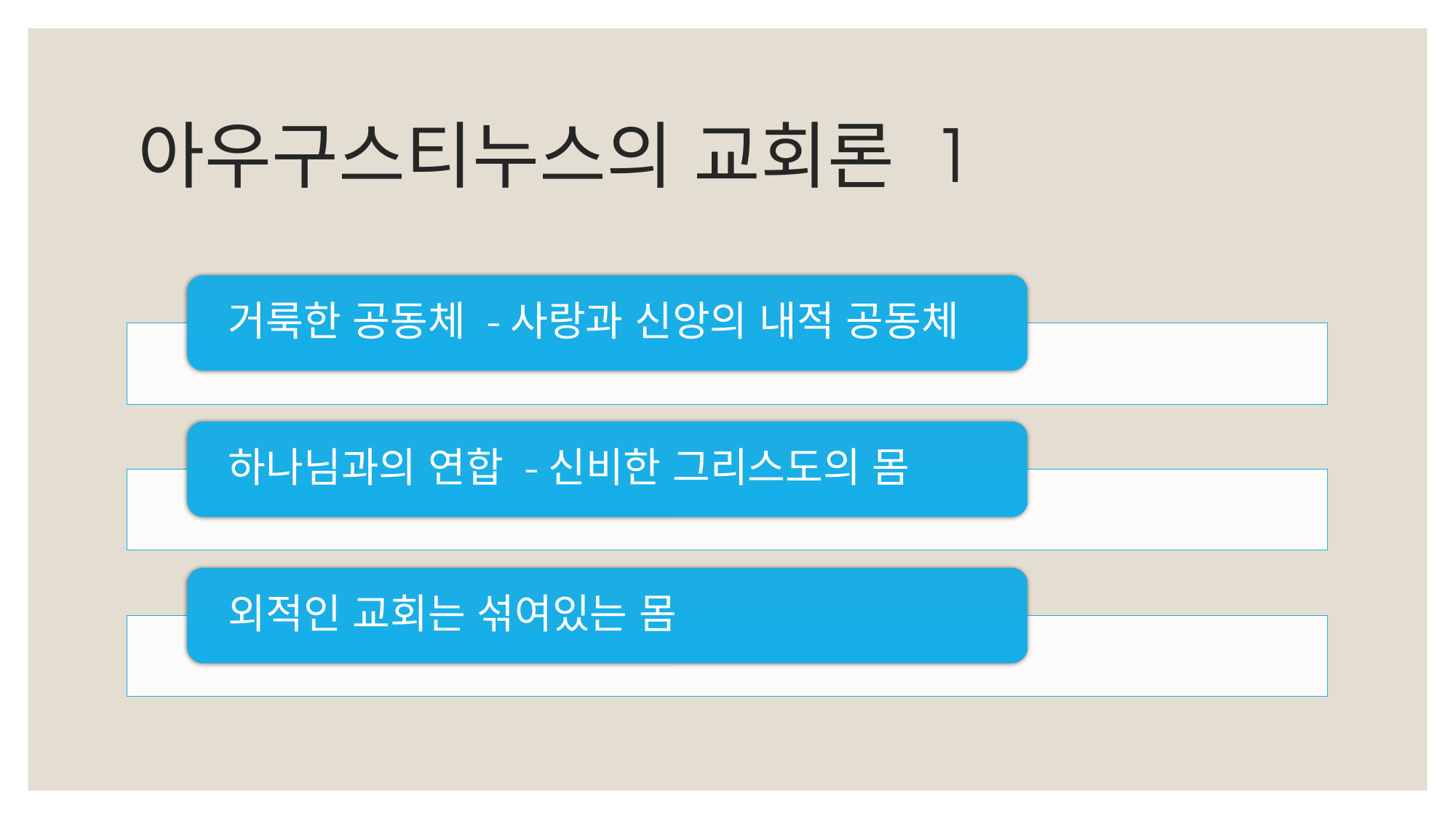

# 아우구스티누스의 교회론 1
거룩한 공동체 -사랑과 신앙의 내적 공동체
하나님과의 연합 -신비한 그리스도의 몸
외적인 교회는 섞여있는 몸